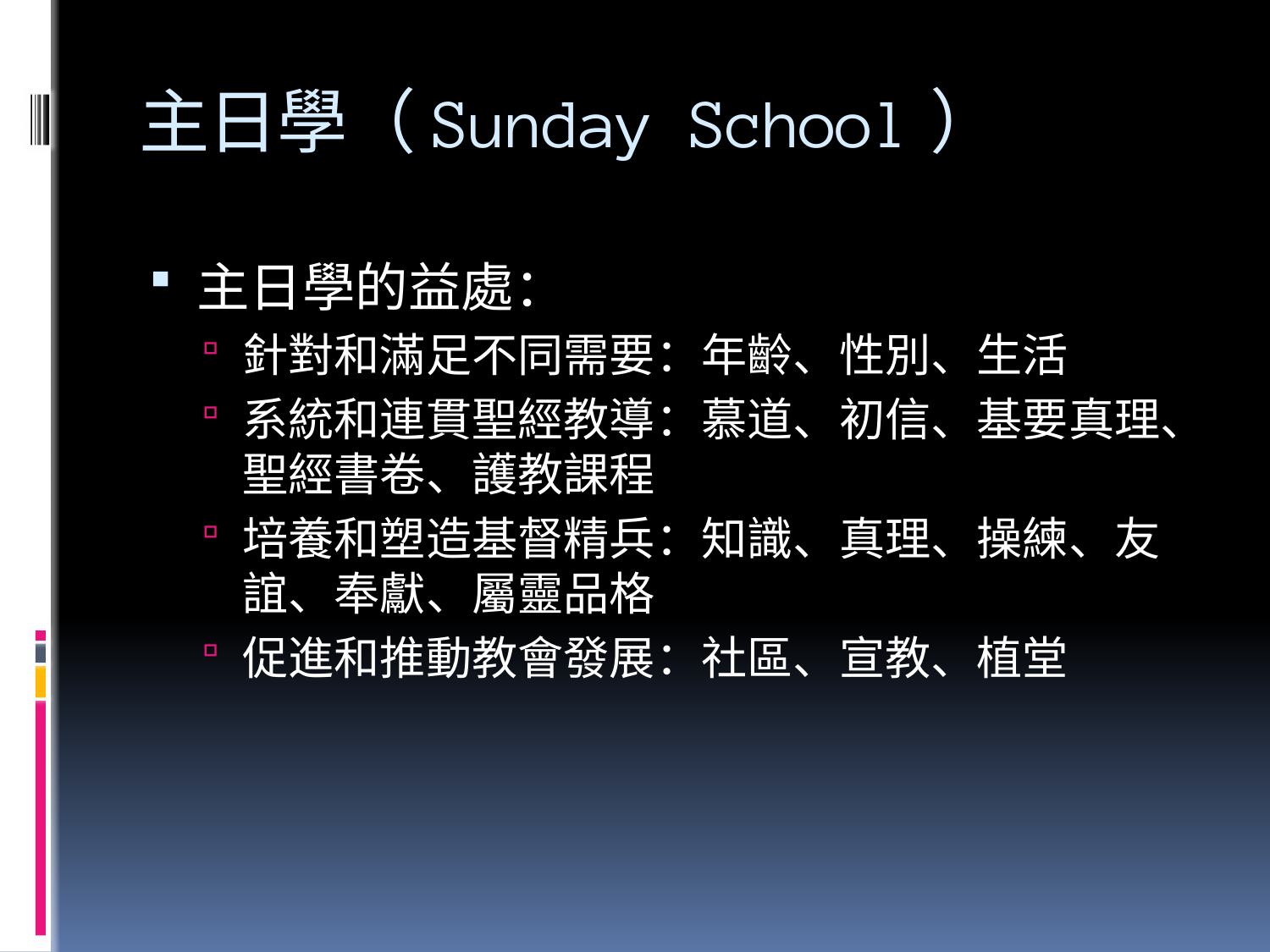

# 主日學（Sunday School）
主日學的益處：
針對和滿足不同需要：年齡、性別、生活
系統和連貫聖經教導：慕道、初信、基要真理、聖經書卷、護教課程
培養和塑造基督精兵：知識、真理、操練、友誼、奉獻、屬靈品格
促進和推動教會發展：社區、宣教、植堂